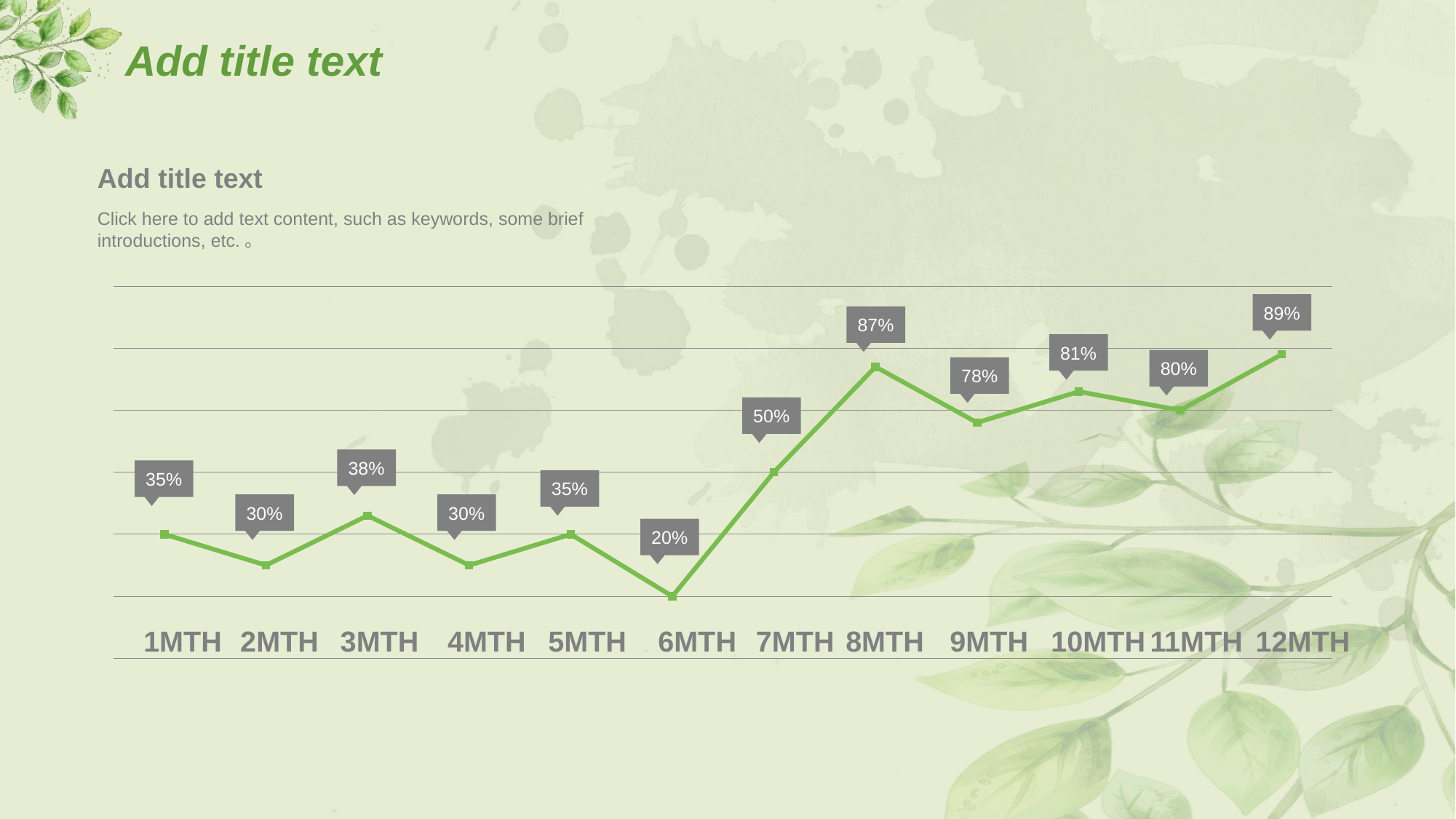

# Add title text
Add title text

### Chart

| Category | 列1 |
|---|---|
| 一月 | 2.0 |
| 二月 | 1.5 |
| 三月 | 2.3 |
| 四月 | 1.5 |
| 五月 | 2.0 |
| 六月 | 1.0 |
| 七月 | 3.0 |
| 八月 | 4.7 |
| 九月 | 3.8 |
| 十月 | 4.3 |
| 十一月 | 4.0 |
| 十二月 | 4.9 |
Click here to add text content, such as keywords, some brief introductions, etc.。
89%
87%
81%
80%
78%
50%
38%
35%
35%
30%
30%
20%
1MTH
2MTH
3MTH
4MTH
5MTH
6MTH
7MTH
8MTH
9MTH
10MTH
11MTH
12MTH